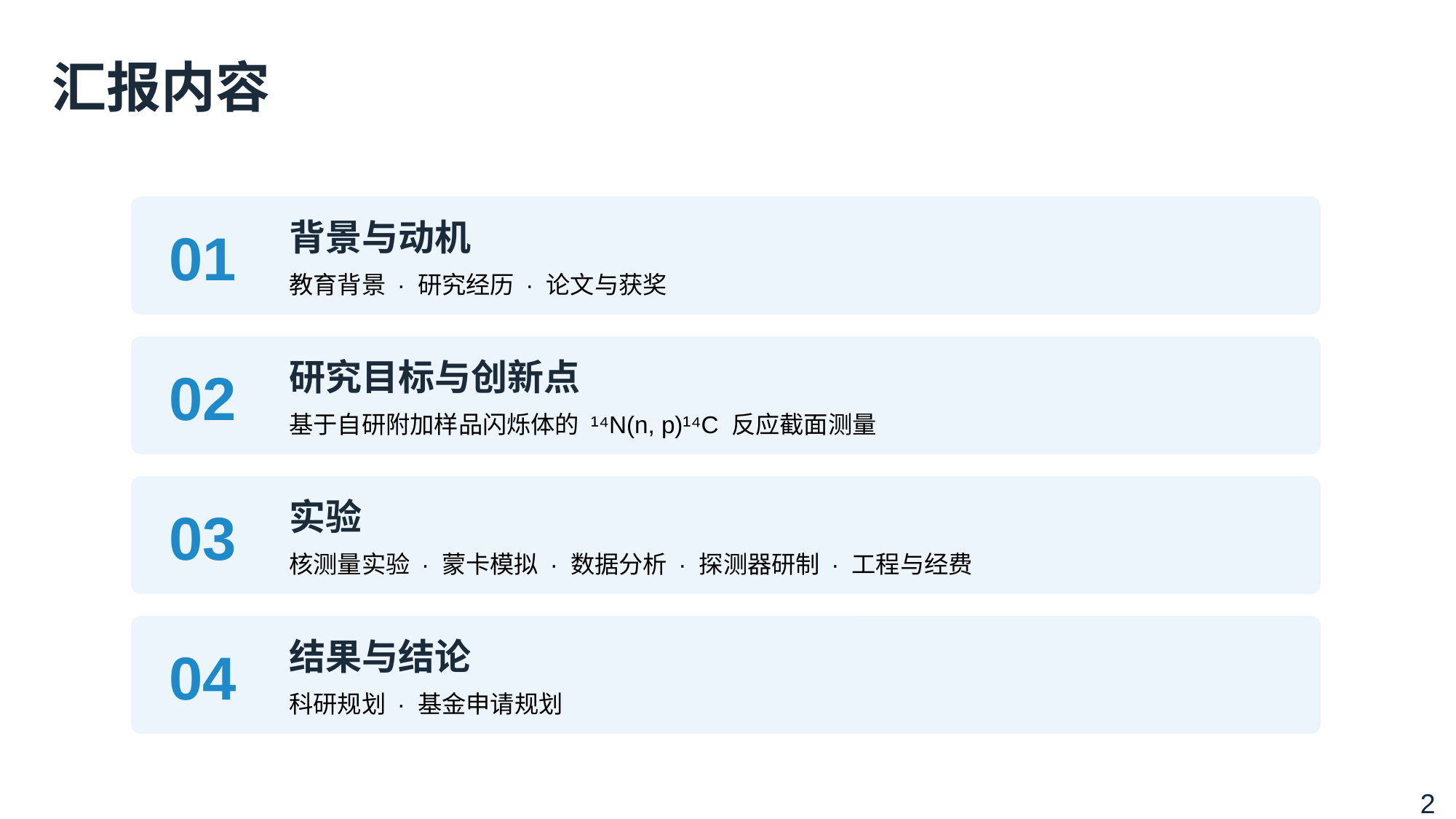

汇报内容

背景与动机
01
教育背景 · 研究经历 · 论文与获奖

研究目标与创新点
02
基于自研附加样品闪烁体的 ¹⁴N(n, p)¹⁴C 反应截面测量

实验
03
核测量实验 · 蒙卡模拟 · 数据分析 · 探测器研制 · 工程与经费

结果与结论
04
科研规划 · 基金申请规划
2